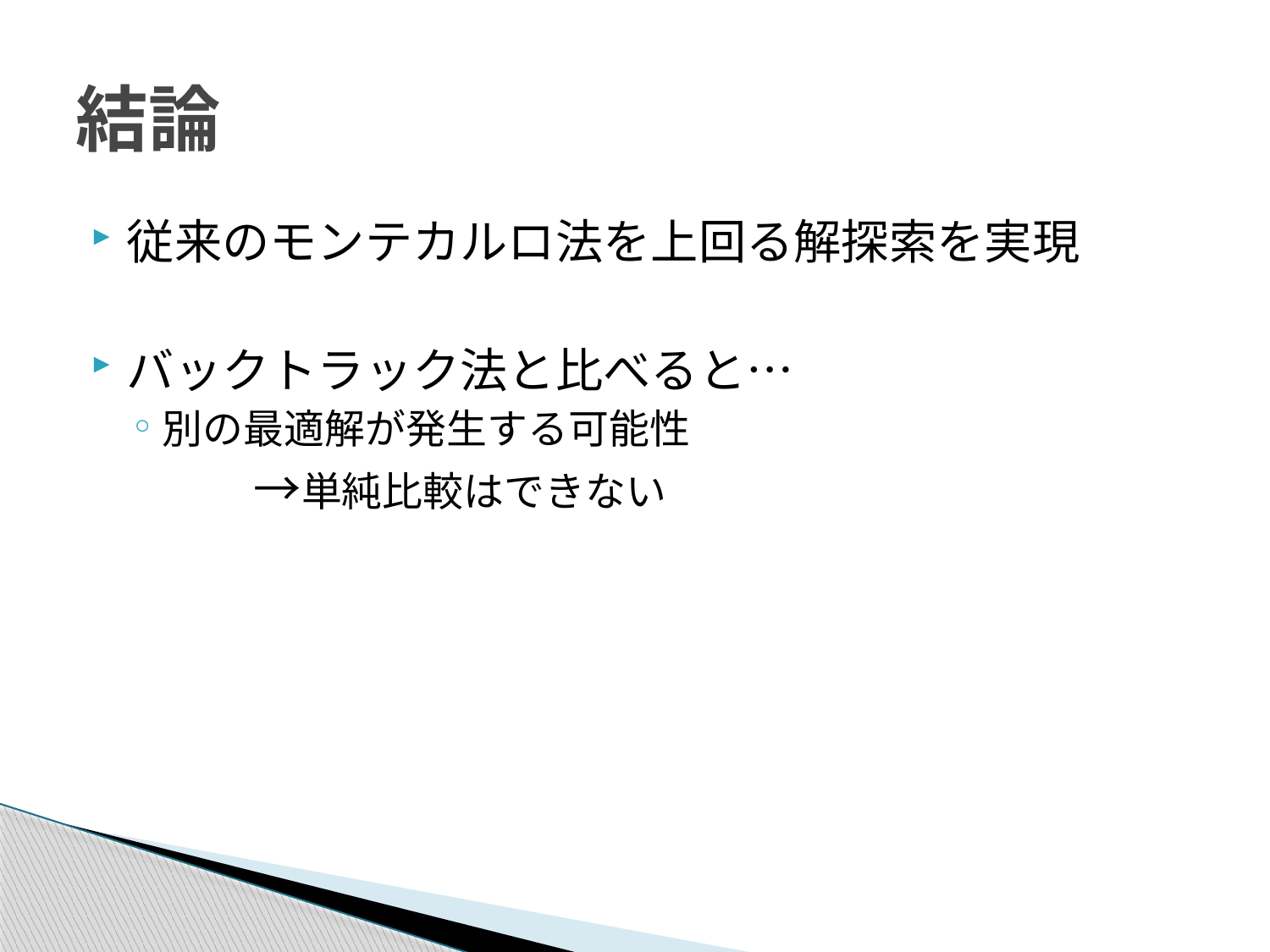

# 結論
従来のモンテカルロ法を上回る解探索を実現

バックトラック法と比べると…
別の最適解が発生する可能性
　　	→単純比較はできない